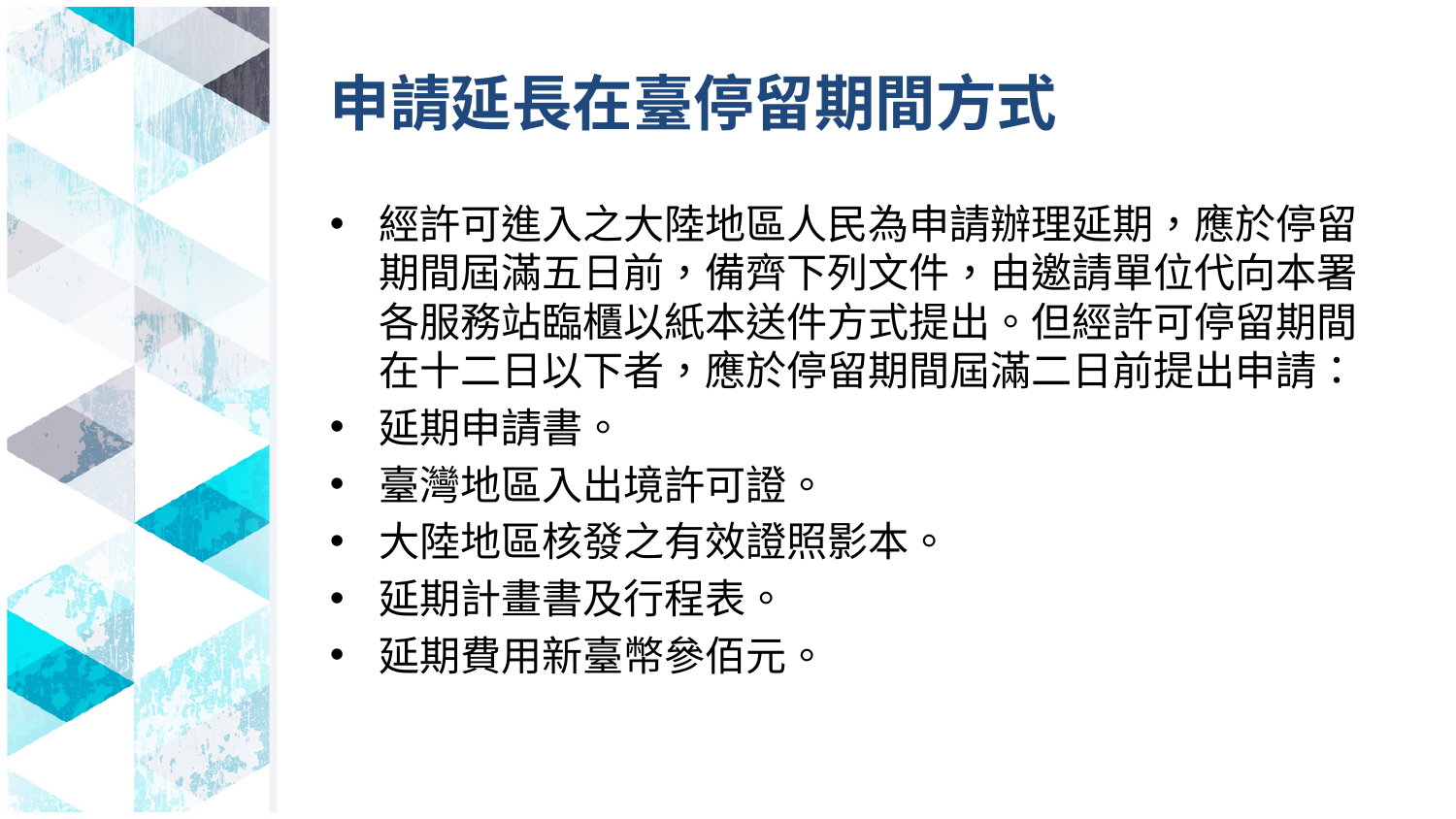

# 申請延長在臺停留期間方式
經許可進入之大陸地區人民為申請辦理延期，應於停留期間屆滿五日前，備齊下列文件，由邀請單位代向本署各服務站臨櫃以紙本送件方式提出。但經許可停留期間在十二日以下者，應於停留期間屆滿二日前提出申請：
延期申請書。
臺灣地區入出境許可證。
大陸地區核發之有效證照影本。
延期計畫書及行程表。
延期費用新臺幣參佰元。